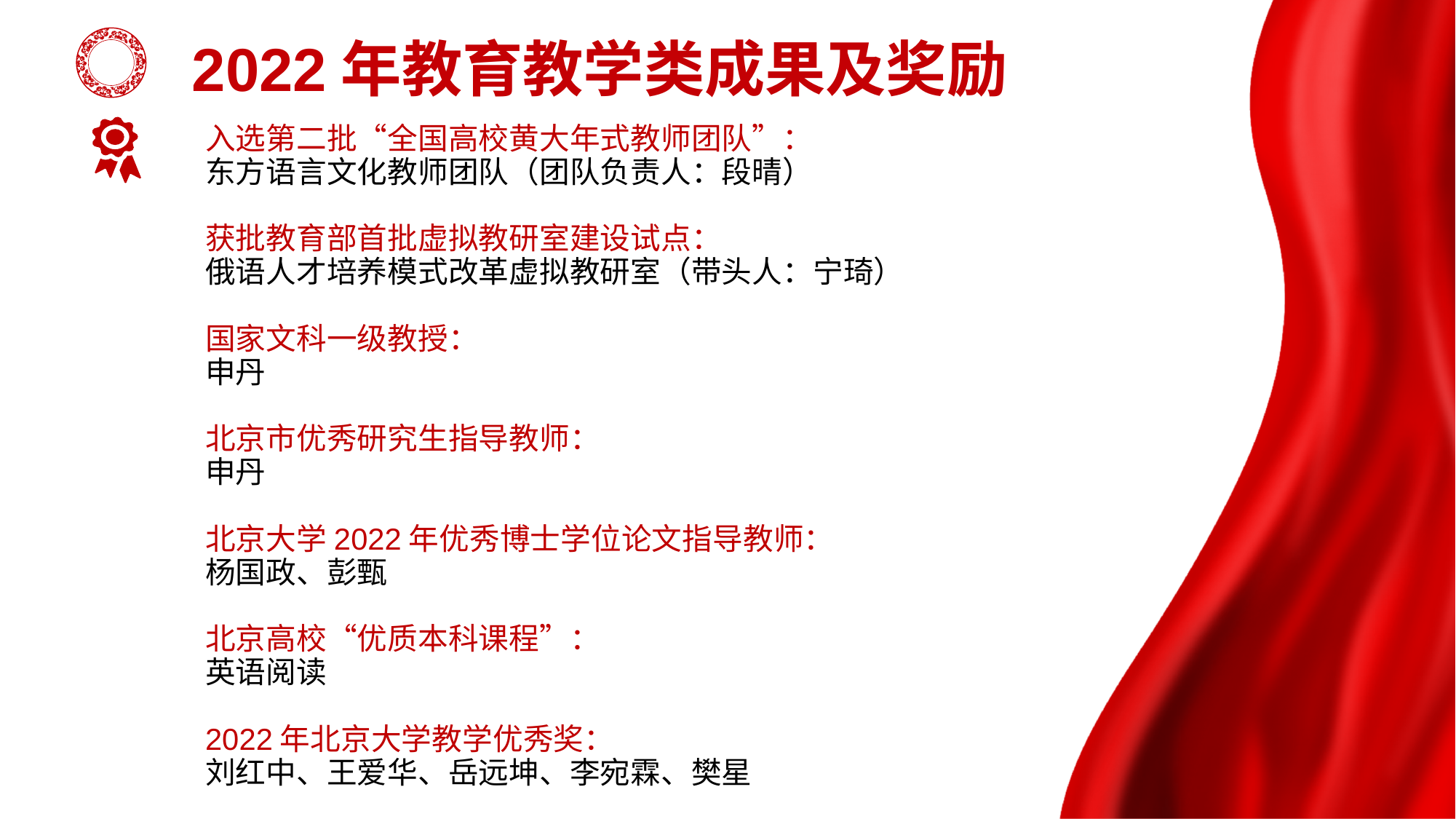

2022年教育教学类成果及奖励

入选第二批“全国高校黄大年式教师团队”：
东方语言文化教师团队（团队负责人：段晴）

获批教育部首批虚拟教研室建设试点：
俄语人才培养模式改革虚拟教研室（带头人：宁琦）

国家文科一级教授：
申丹

北京市优秀研究生指导教师：
申丹

北京大学2022年优秀博士学位论文指导教师：
杨国政、彭甄

北京高校“优质本科课程”：
英语阅读

2022年北京大学教学优秀奖：
刘红中、王爱华、岳远坤、李宛霖、樊星